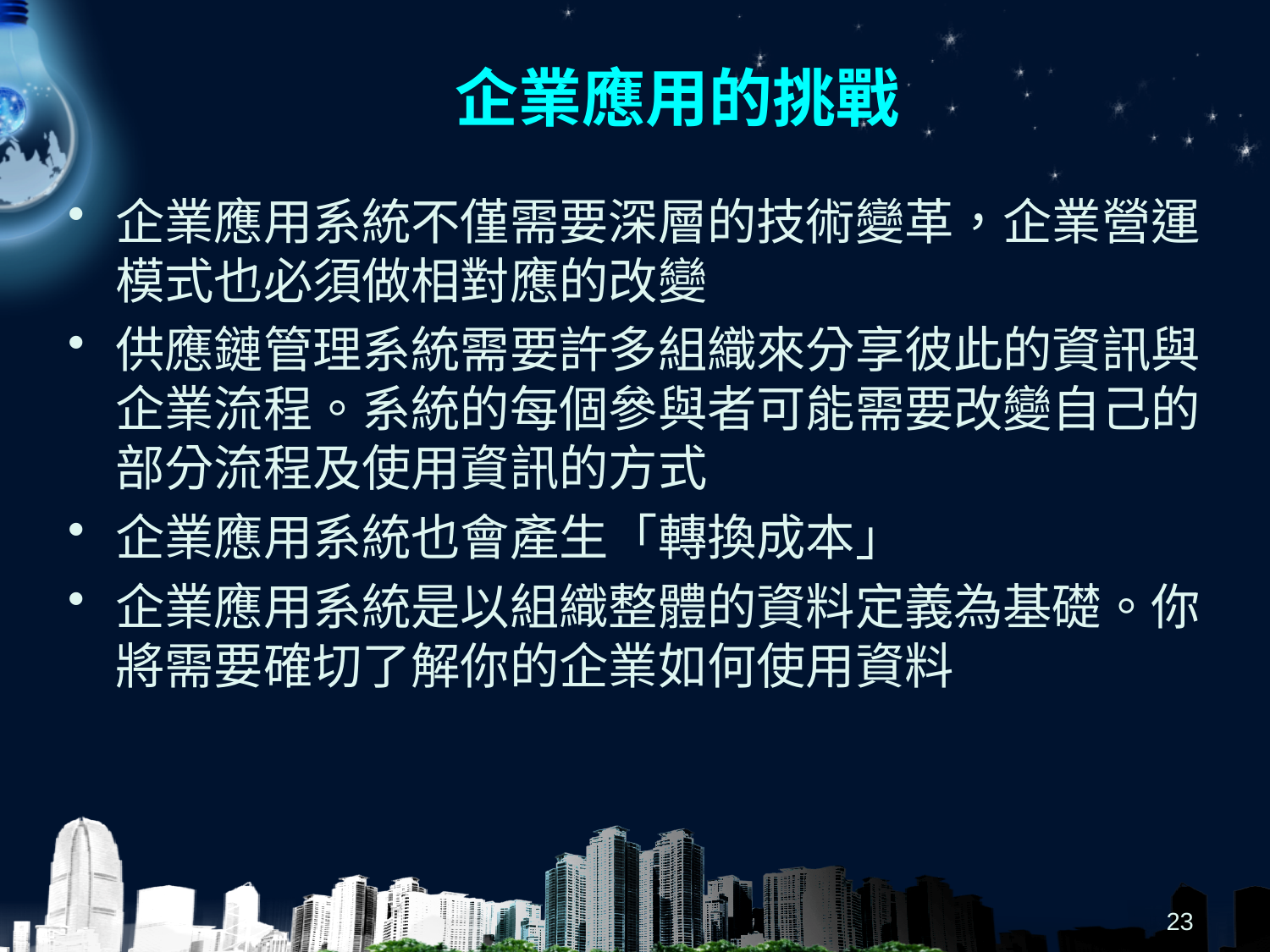

# 企業應用的挑戰
企業應用系統不僅需要深層的技術變革，企業營運模式也必須做相對應的改變
供應鏈管理系統需要許多組織來分享彼此的資訊與企業流程。系統的每個參與者可能需要改變自己的部分流程及使用資訊的方式
企業應用系統也會產生「轉換成本」
企業應用系統是以組織整體的資料定義為基礎。你將需要確切了解你的企業如何使用資料
23